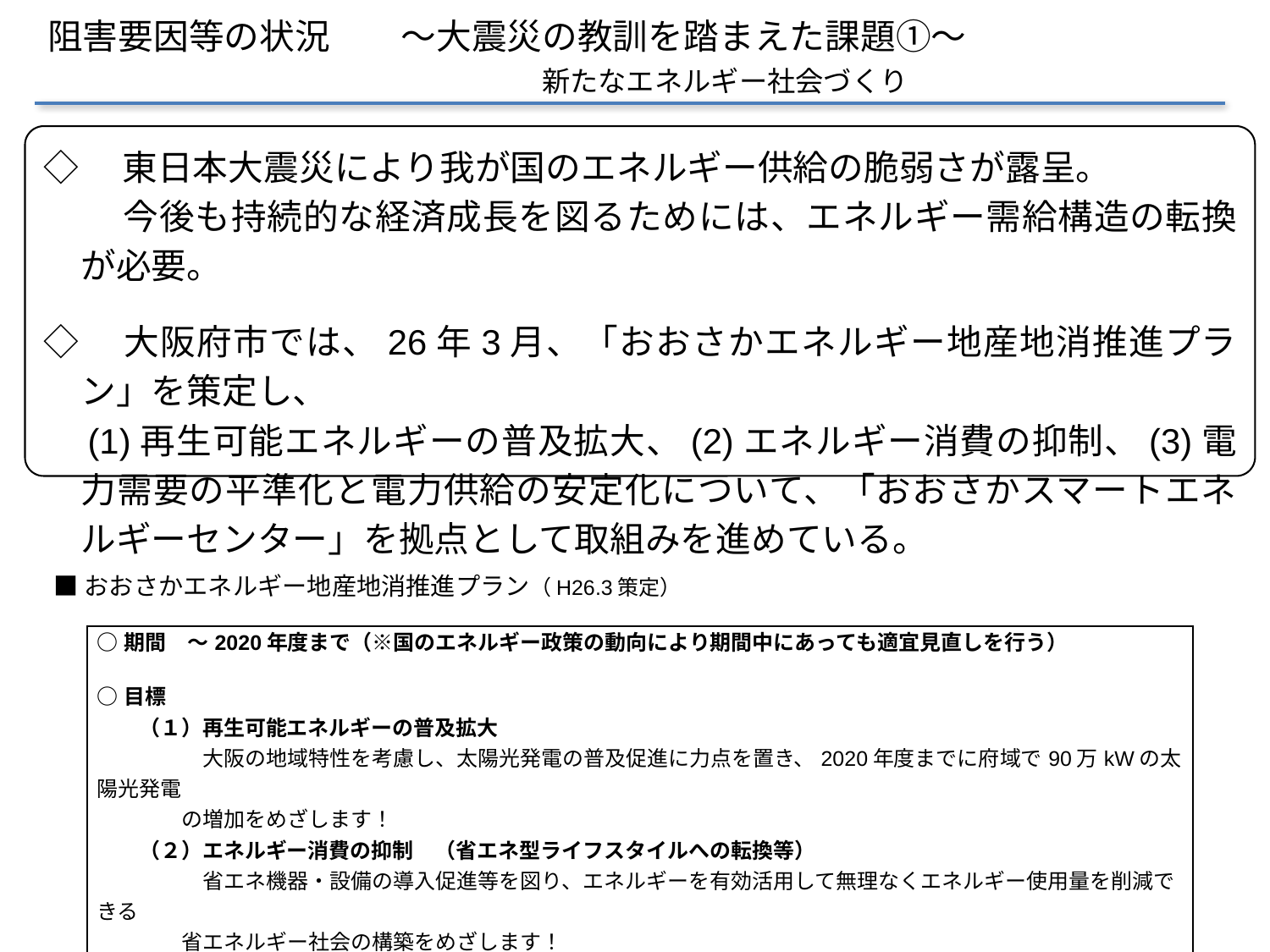

阻害要因等の状況　　～大震災の教訓を踏まえた課題①～
　　　　　　　　　　　　　　新たなエネルギー社会づくり
◇　東日本大震災により我が国のエネルギー供給の脆弱さが露呈。
　　 今後も持続的な経済成長を図るためには、エネルギー需給構造の転換が必要。

◇　大阪府市では、26年3月、「おおさかエネルギー地産地消推進プラン」を策定し、
　(1)再生可能エネルギーの普及拡大、(2)エネルギー消費の抑制、(3)電力需要の平準化と電力供給の安定化について、「おおさかスマートエネルギーセンター」を拠点として取組みを進めている。
■おおさかエネルギー地産地消推進プラン（H26.3策定）
| ○期間　～2020年度まで（※国のエネルギー政策の動向により期間中にあっても適宜見直しを行う） ○目標 　　（１）再生可能エネルギーの普及拡大 　　　　　大阪の地域特性を考慮し、太陽光発電の普及促進に力点を置き、2020年度までに府域で90万kWの太陽光発電 　　　　の増加をめざします！ 　　（２）エネルギー消費の抑制　（省エネ型ライフスタイルへの転換等） 　　　　　省エネ機器・設備の導入促進等を図り、エネルギーを有効活用して無理なくエネルギー使用量を削減できる 　　　　省エネルギー社会の構築をめざします！ 　　（３）電力需要の平準化と電力供給の安定化 　　　　　ガス冷暖房等の導入により25万kWの電力需要を削減するとともに、分散型電源等（コージェネレーション等）の 　　　　導入により新たに35万kWの供給力を確保します！ |
| --- |